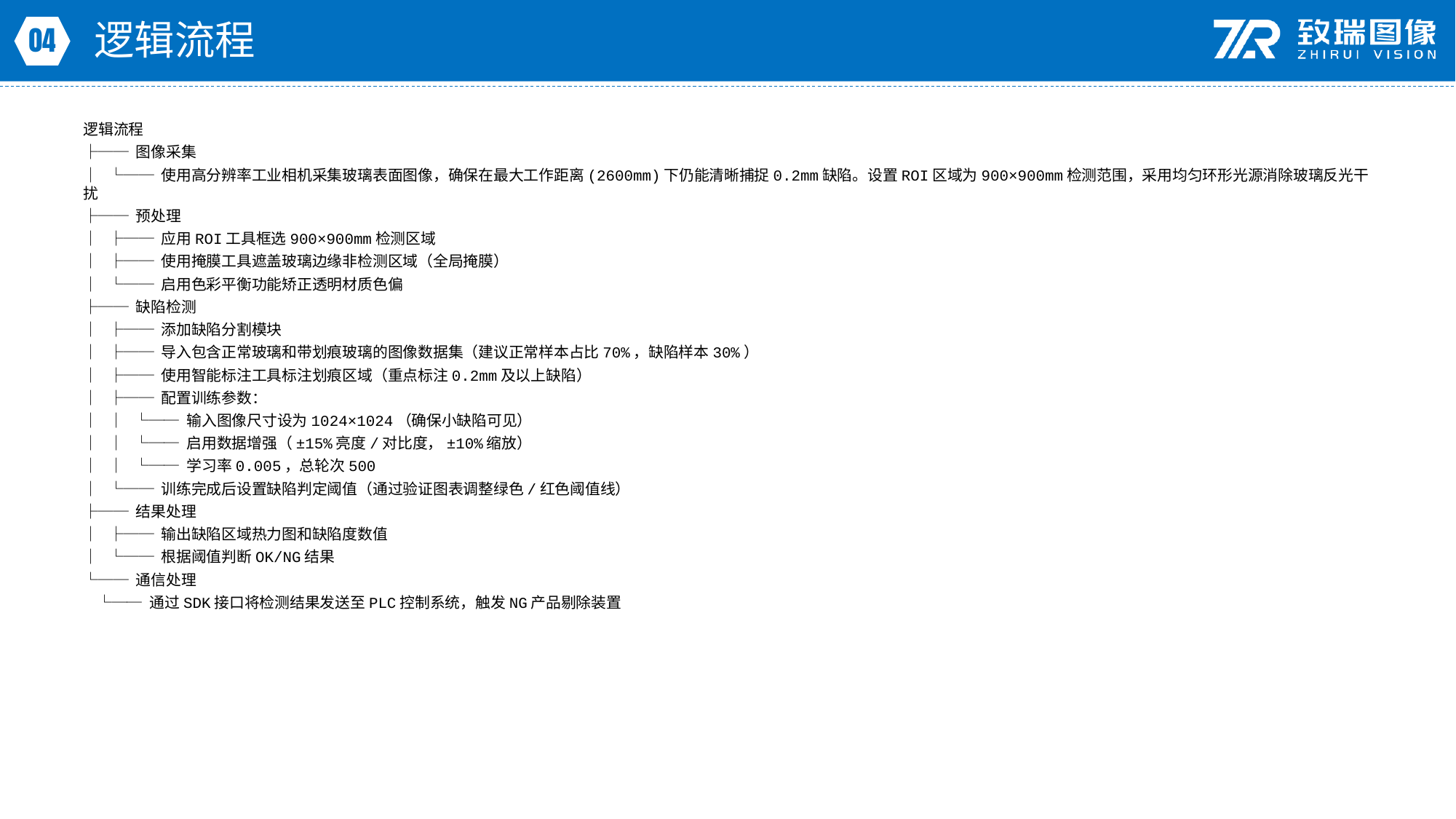

逻辑流程
04

逻辑流程
├── 图像采集
│   └── 使用高分辨率工业相机采集玻璃表面图像，确保在最大工作距离(2600mm)下仍能清晰捕捉0.2mm缺陷。设置ROI区域为900×900mm检测范围，采用均匀环形光源消除玻璃反光干扰
├── 预处理
│   ├── 应用ROI工具框选900×900mm检测区域
│   ├── 使用掩膜工具遮盖玻璃边缘非检测区域（全局掩膜）
│   └── 启用色彩平衡功能矫正透明材质色偏
├── 缺陷检测
│   ├── 添加缺陷分割模块
│   ├── 导入包含正常玻璃和带划痕玻璃的图像数据集（建议正常样本占比70%，缺陷样本30%）
│   ├── 使用智能标注工具标注划痕区域（重点标注0.2mm及以上缺陷）
│   ├── 配置训练参数：
│   │   └── 输入图像尺寸设为1024×1024（确保小缺陷可见）
│   │   └── 启用数据增强（±15%亮度/对比度，±10%缩放）
│   │   └── 学习率0.005，总轮次500
│   └── 训练完成后设置缺陷判定阈值（通过验证图表调整绿色/红色阈值线）
├── 结果处理
│   ├── 输出缺陷区域热力图和缺陷度数值
│   └── 根据阈值判断OK/NG结果
└── 通信处理
    └── 通过SDK接口将检测结果发送至PLC控制系统，触发NG产品剔除装置